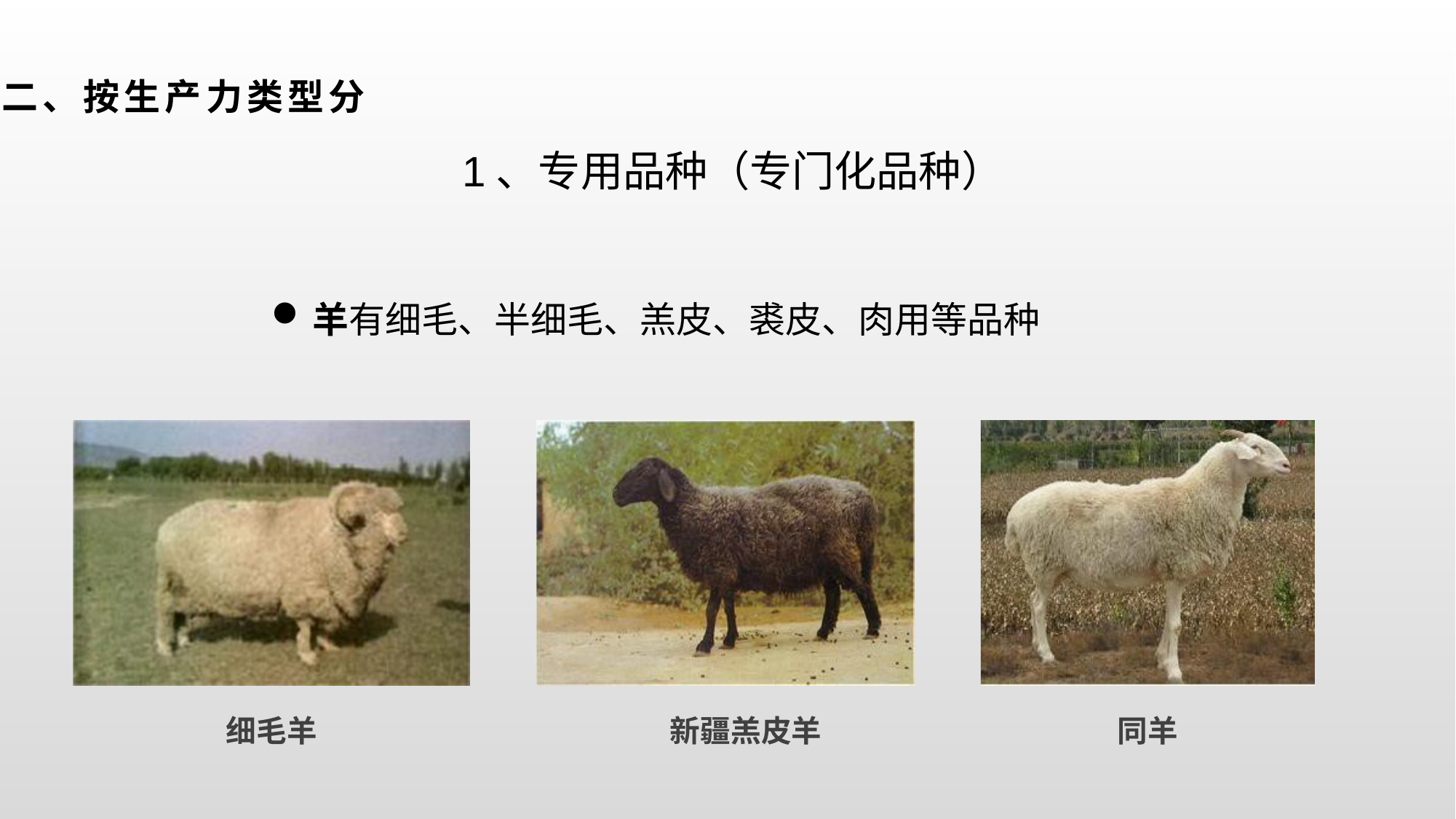

二、按生产力类型分
1、专用品种（专门化品种）

羊有细毛、半细毛、羔皮、裘皮、肉用等品种

细毛羊
新疆羔皮羊
同羊